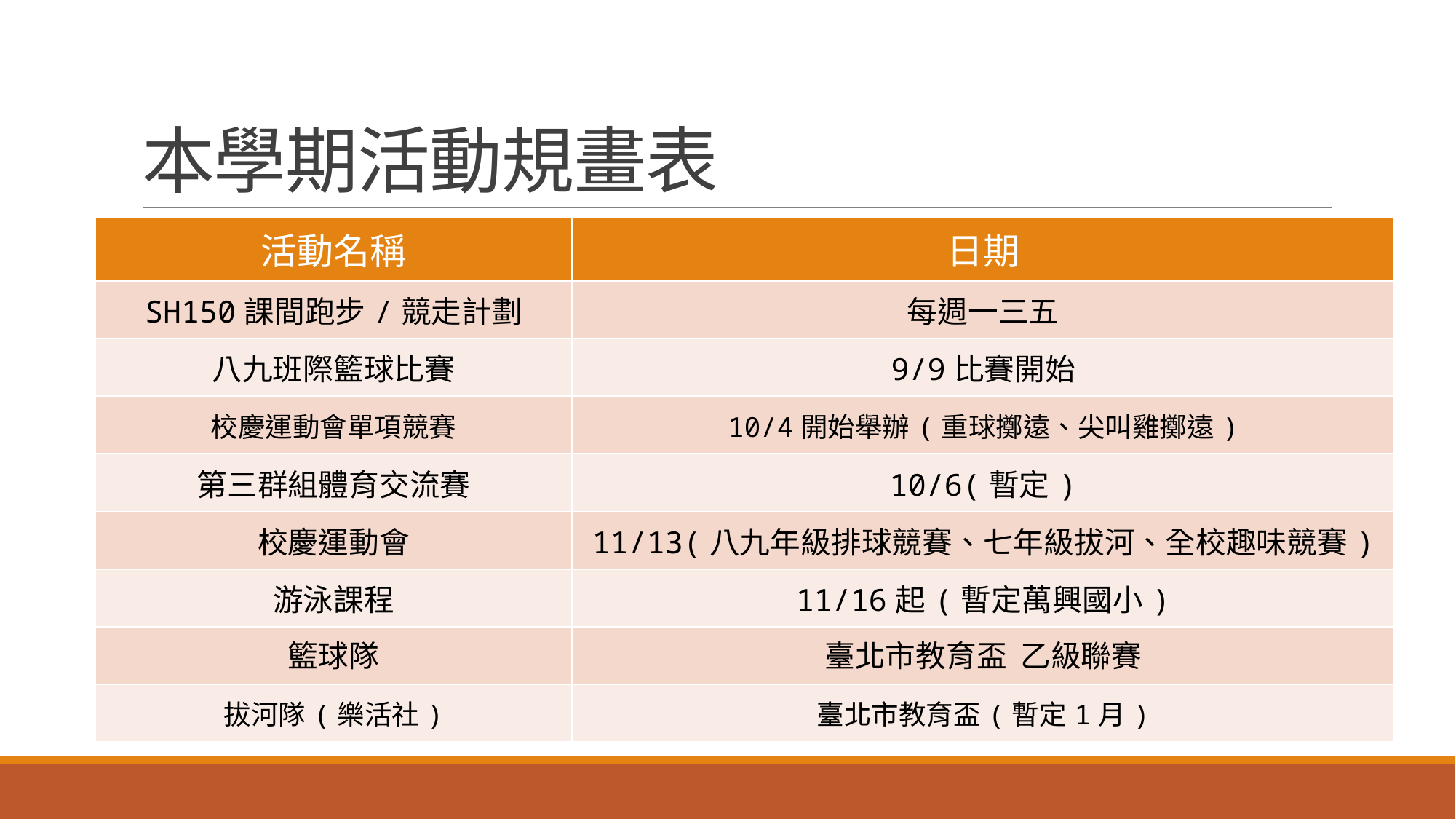

# 本學期活動規畫表
| 活動名稱 | 日期 |
| --- | --- |
| SH150課間跑步/競走計劃 | 每週一三五 |
| 八九班際籃球比賽 | 9/9比賽開始 |
| 校慶運動會單項競賽 | 10/4開始舉辦(重球擲遠、尖叫雞擲遠) |
| 第三群組體育交流賽 | 10/6(暫定) |
| 校慶運動會 | 11/13(八九年級排球競賽、七年級拔河、全校趣味競賽) |
| 游泳課程 | 11/16起(暫定萬興國小) |
| 籃球隊 | 臺北市教育盃 乙級聯賽 |
| 拔河隊(樂活社) | 臺北市教育盃(暫定1月) |